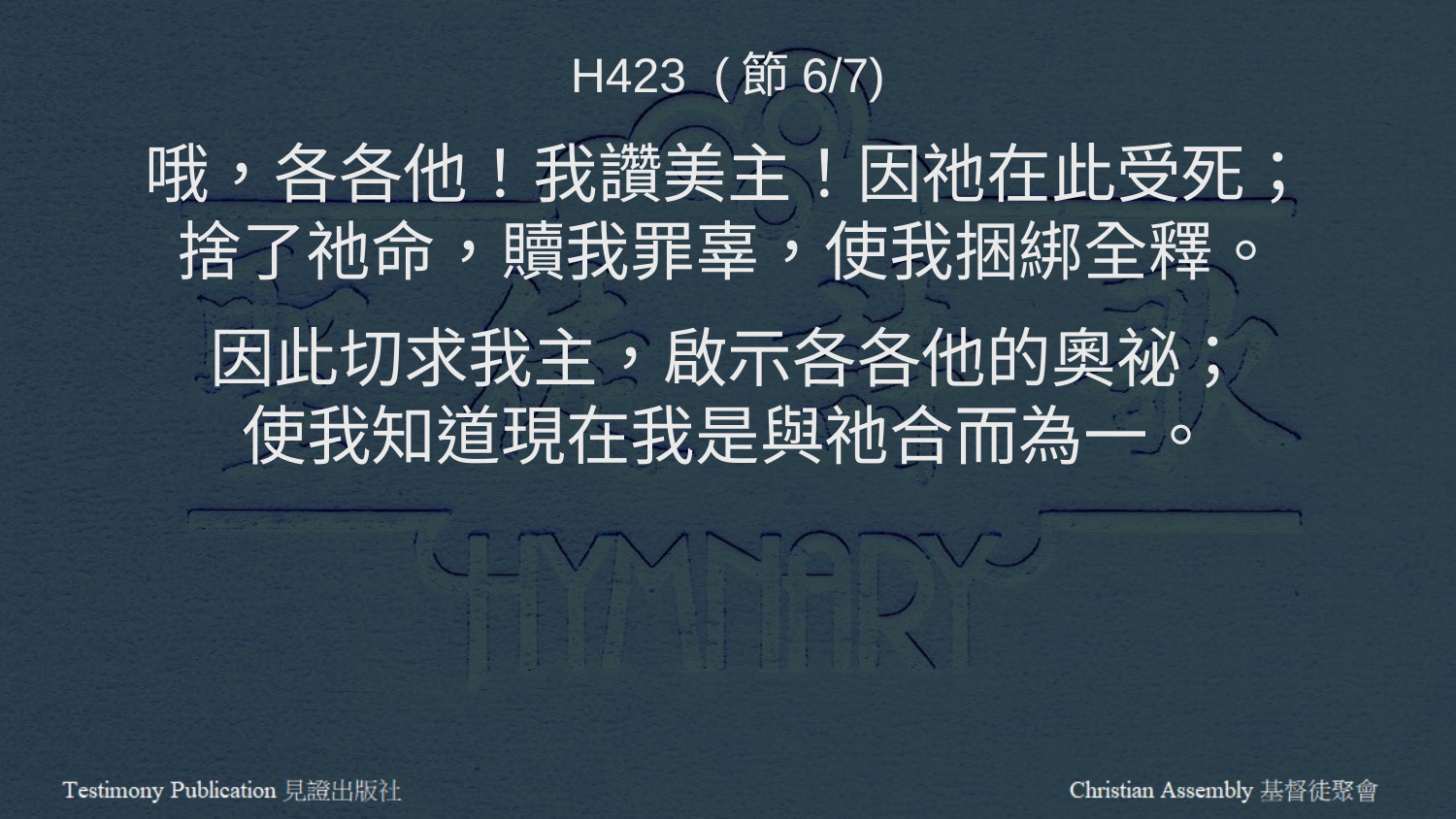

H423  (節6/7)

哦，各各他！我讚美主！因祂在此受死；
捨了祂命，贖我罪辜，使我捆綁全釋。

因此切求我主，啟示各各他的奧祕；
使我知道現在我是與祂合而為一。